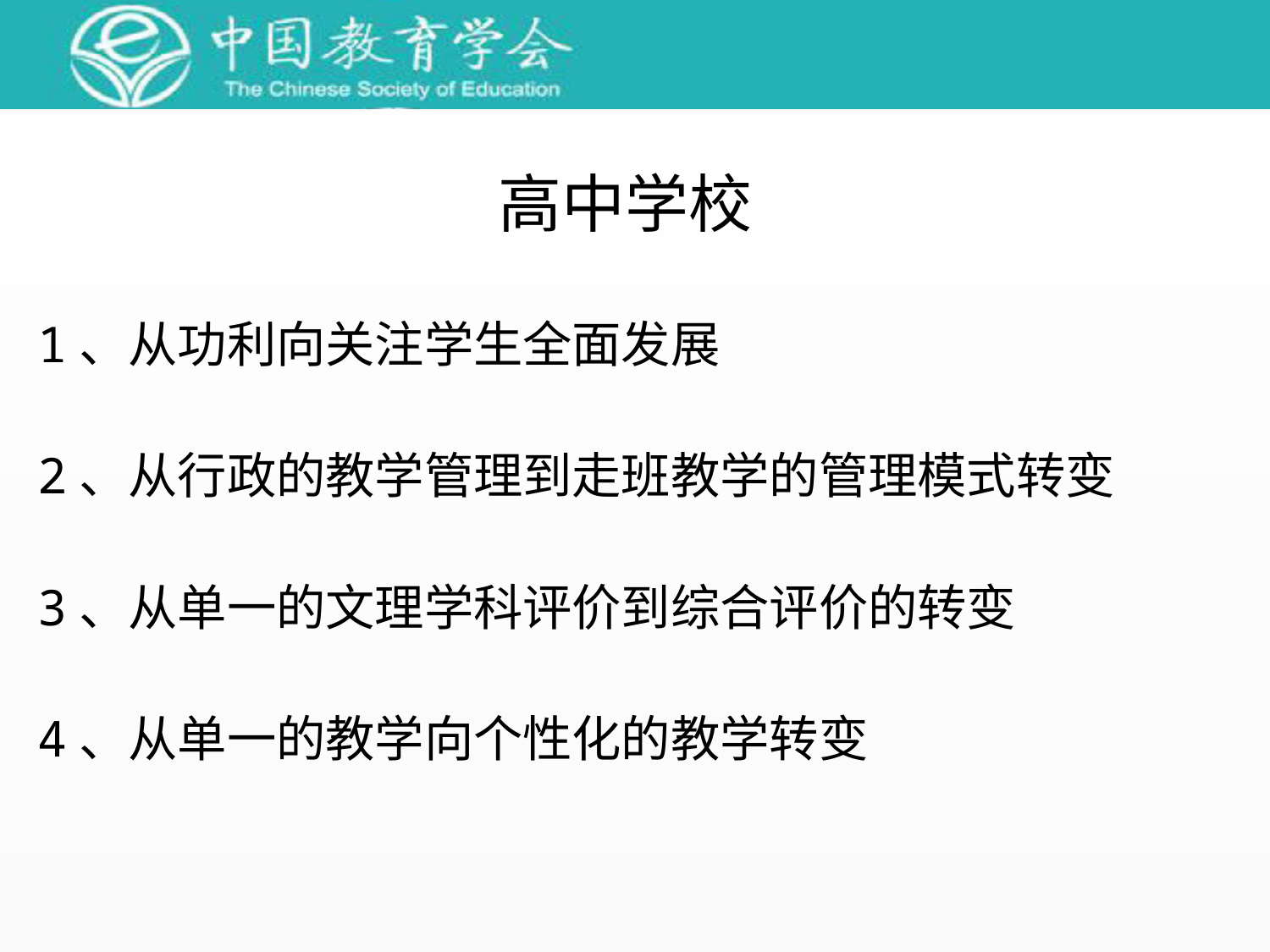

高中学校
1、从功利向关注学生全面发展
2、从行政的教学管理到走班教学的管理模式转变
3、从单一的文理学科评价到综合评价的转变
4、从单一的教学向个性化的教学转变